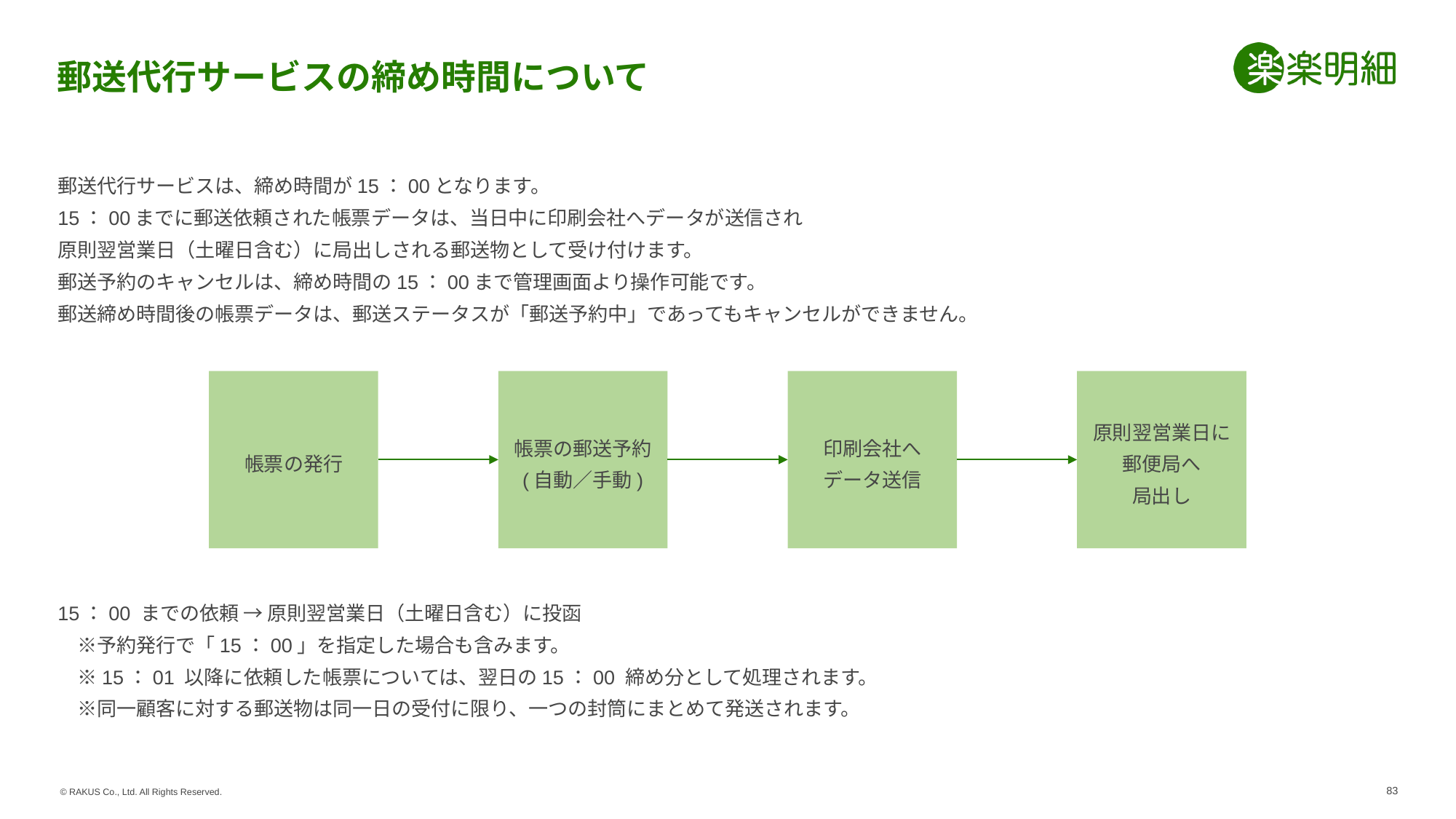

# 郵送代行サービスの締め時間について
郵送代行サービスは、締め時間が15：00となります。
15：00までに郵送依頼された帳票データは、当日中に印刷会社へデータが送信され
原則翌営業日（土曜日含む）に局出しされる郵送物として受け付けます。
郵送予約のキャンセルは、締め時間の15：00まで管理画面より操作可能です。
郵送締め時間後の帳票データは、郵送ステータスが「郵送予約中」であってもキャンセルができません。
帳票の発行
帳票の郵送予約
(自動／手動)
印刷会社へ
データ送信
原則翌営業日に
郵便局へ
局出し
15：00 までの依頼 → 原則翌営業日（土曜日含む）に投函
　※予約発行で「15：00」を指定した場合も含みます。
　※15：01 以降に依頼した帳票については、翌日の15：00 締め分として処理されます。
　※同一顧客に対する郵送物は同一日の受付に限り、一つの封筒にまとめて発送されます。
83